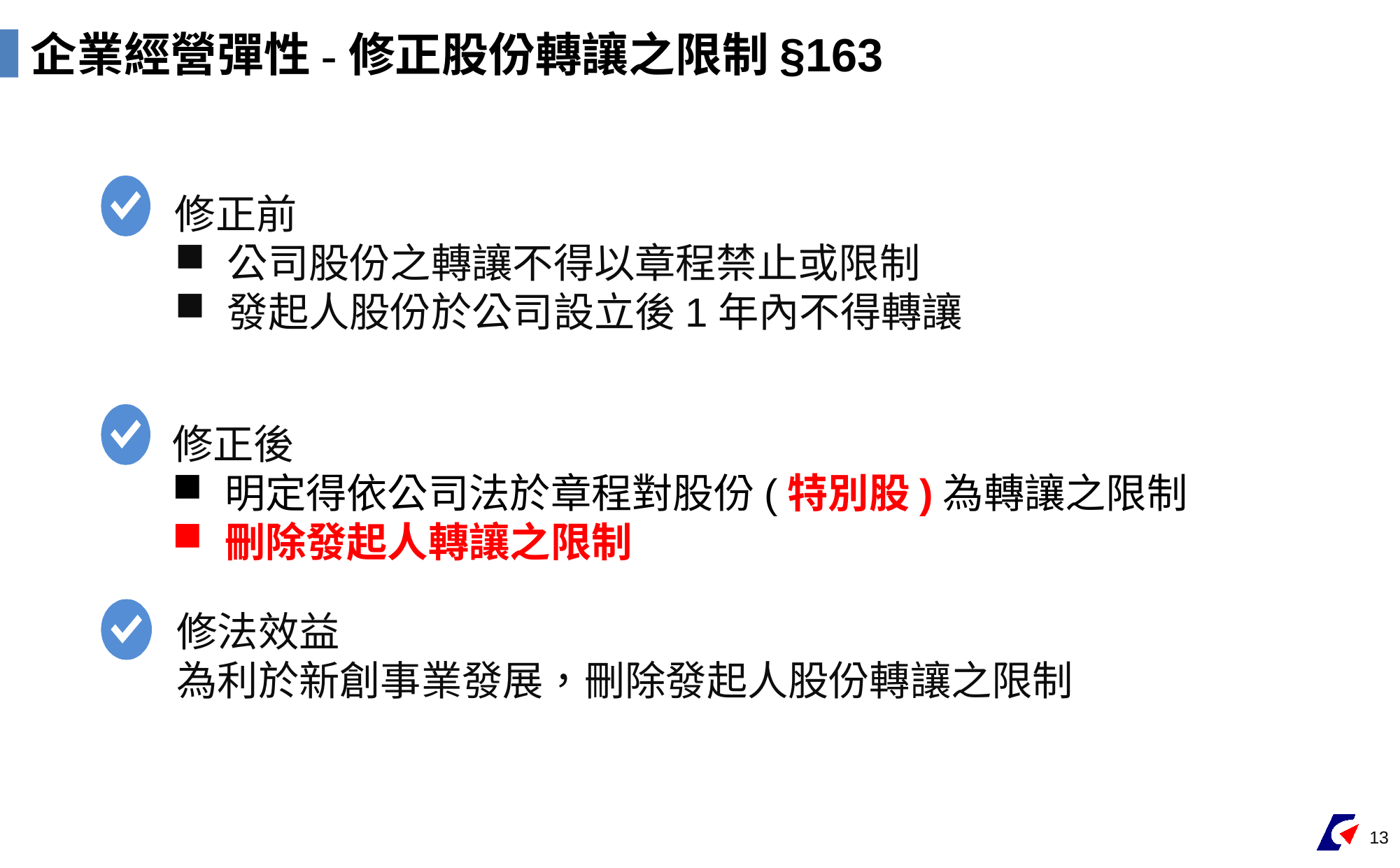

企業經營彈性-修正股份轉讓之限制§163
修正前
公司股份之轉讓不得以章程禁止或限制
發起人股份於公司設立後1年內不得轉讓

修正後
明定得依公司法於章程對股份(特別股)為轉讓之限制
刪除發起人轉讓之限制

修法效益
為利於新創事業發展，刪除發起人股份轉讓之限制

13